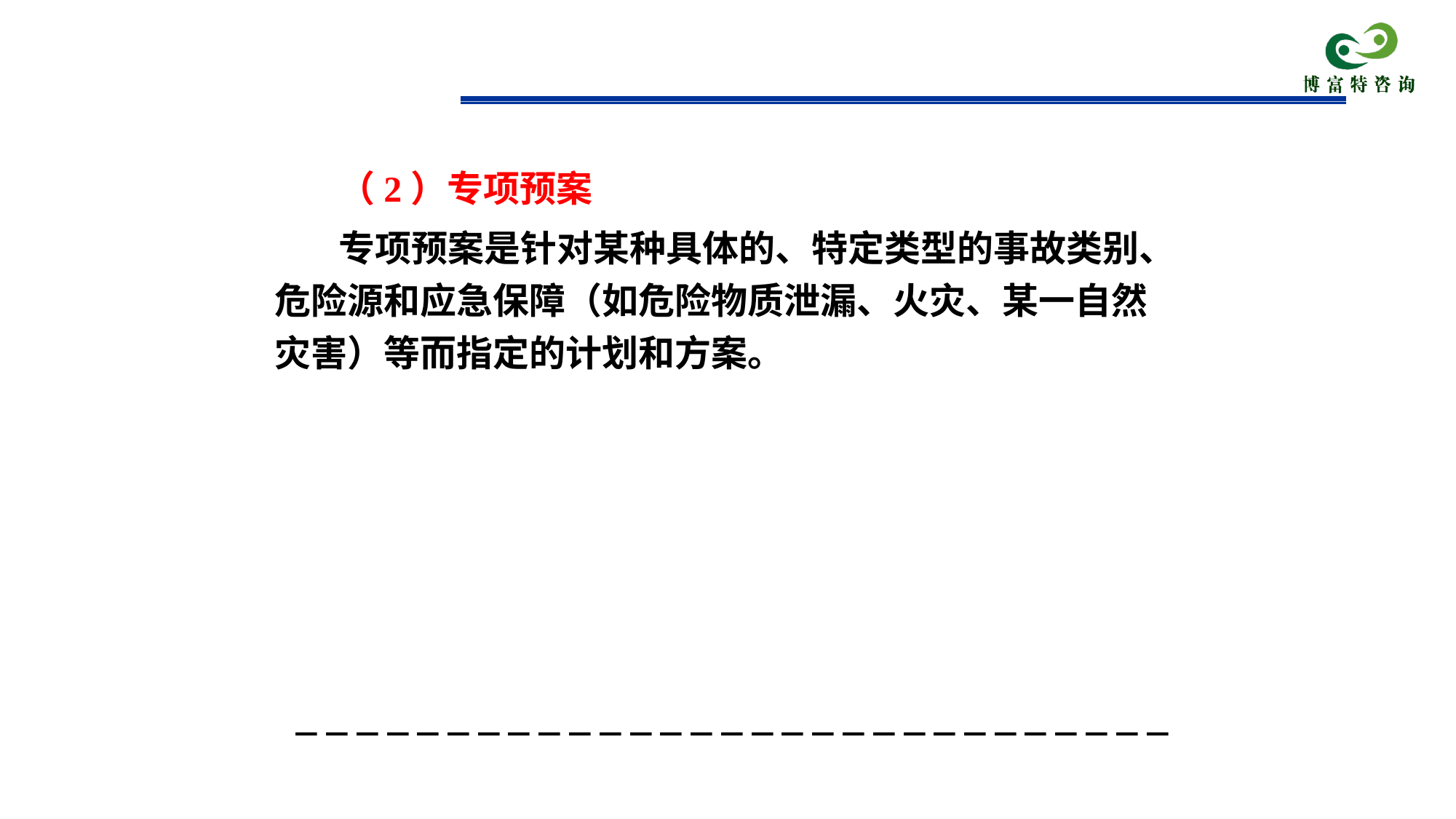

# （2）专项预案
专项预案是针对某种具体的、特定类型的事故类别、危险源和应急保障（如危险物质泄漏、火灾、某一自然灾害）等而指定的计划和方案。
－－－－－－－－－－－－－－－－－－－－－－－－－－－－－